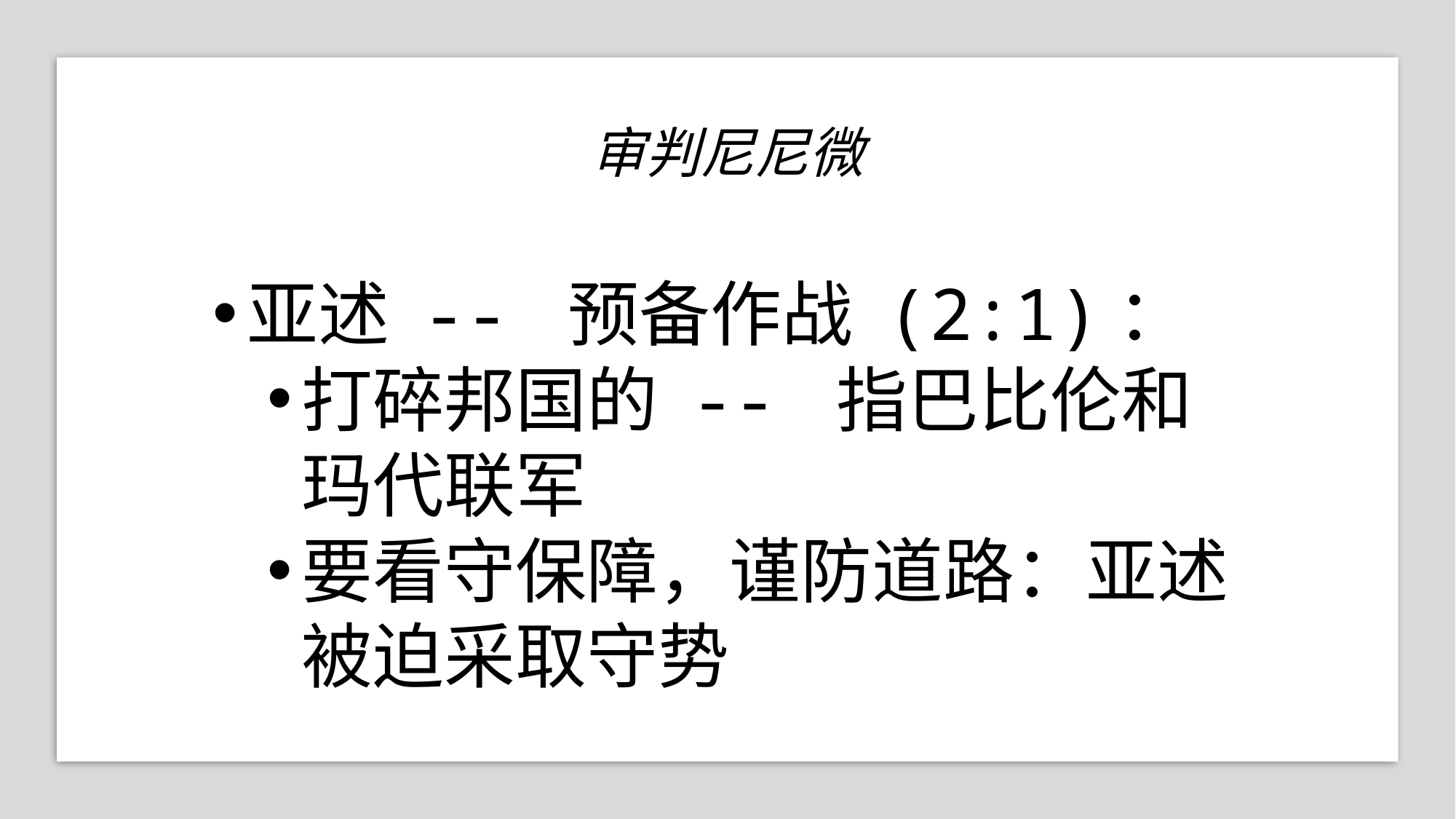

审判尼尼微

亚述 -- 预备作战 (2:1)：
打碎邦国的 -- 指巴比伦和玛代联军
要看守保障，谨防道路：亚述被迫采取守势
2